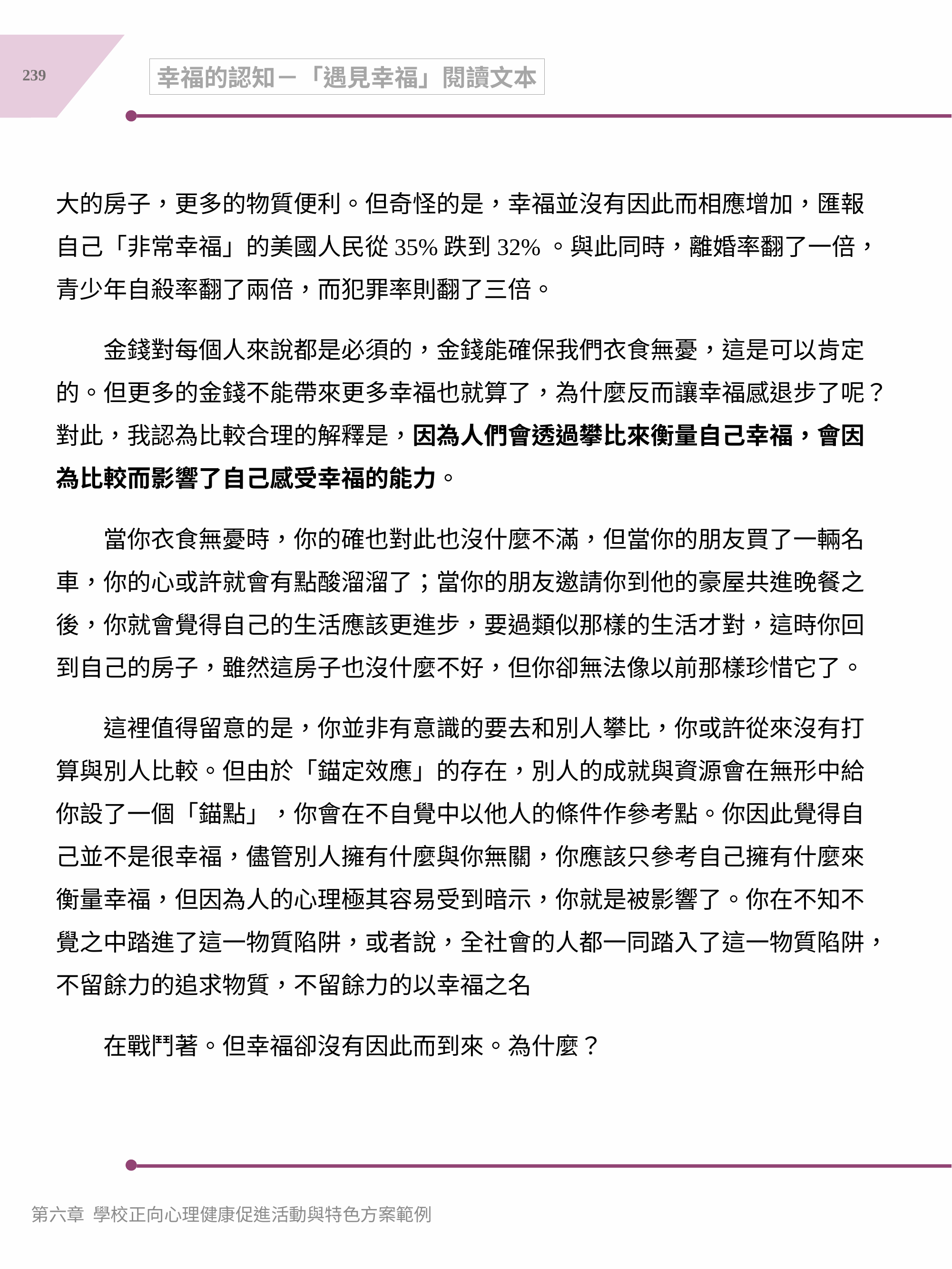

239
幸福的認知－「遇見幸福」閱讀文本
大的房子，更多的物質便利。但奇怪的是，幸福並沒有因此而相應增加，匯報自己「非常幸福」的美國人民從35%跌到32%。與此同時，離婚率翻了一倍，青少年自殺率翻了兩倍，而犯罪率則翻了三倍。
　　金錢對每個人來說都是必須的，金錢能確保我們衣食無憂，這是可以肯定的。但更多的金錢不能帶來更多幸福也就算了，為什麼反而讓幸福感退步了呢？對此，我認為比較合理的解釋是，因為人們會透過攀比來衡量自己幸福，會因為比較而影響了自己感受幸福的能力。
　　當你衣食無憂時，你的確也對此也沒什麼不滿，但當你的朋友買了一輛名車，你的心或許就會有點酸溜溜了；當你的朋友邀請你到他的豪屋共進晚餐之後，你就會覺得自己的生活應該更進步，要過類似那樣的生活才對，這時你回到自己的房子，雖然這房子也沒什麼不好，但你卻無法像以前那樣珍惜它了。
　　這裡值得留意的是，你並非有意識的要去和別人攀比，你或許從來沒有打算與別人比較。但由於「錨定效應」的存在，別人的成就與資源會在無形中給你設了一個「錨點」，你會在不自覺中以他人的條件作參考點。你因此覺得自己並不是很幸福，儘管別人擁有什麼與你無關，你應該只參考自己擁有什麼來衡量幸福，但因為人的心理極其容易受到暗示，你就是被影響了。你在不知不覺之中踏進了這一物質陷阱，或者說，全社會的人都一同踏入了這一物質陷阱，不留餘力的追求物質，不留餘力的以幸福之名
　　在戰鬥著。但幸福卻沒有因此而到來。為什麼？
第六章  學校正向心理健康促進活動與特色方案範例